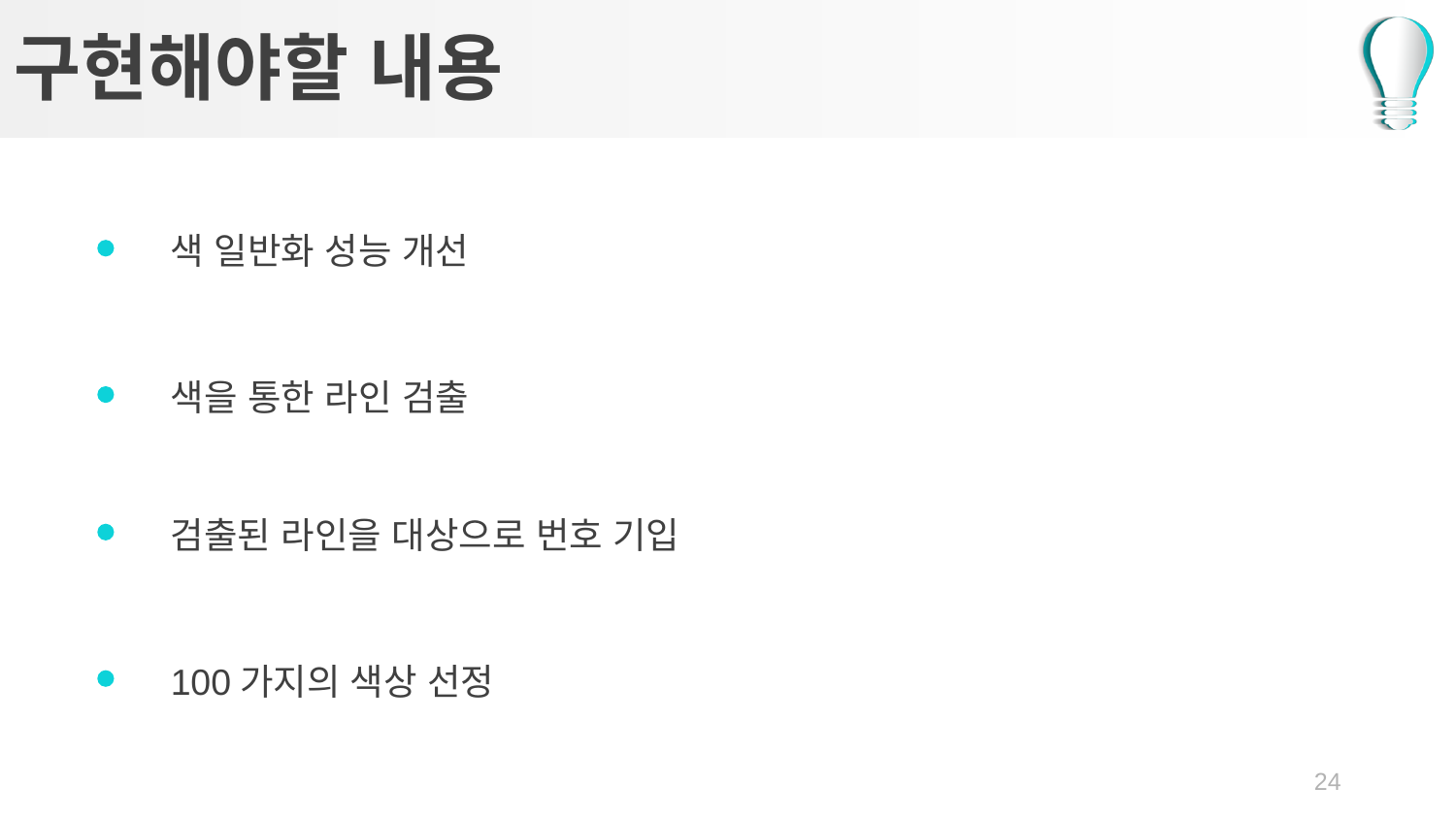

# 구현해야할 내용

색 일반화 성능 개선

색을 통한 라인 검출

검출된 라인을 대상으로 번호 기입

100가지의 색상 선정

24